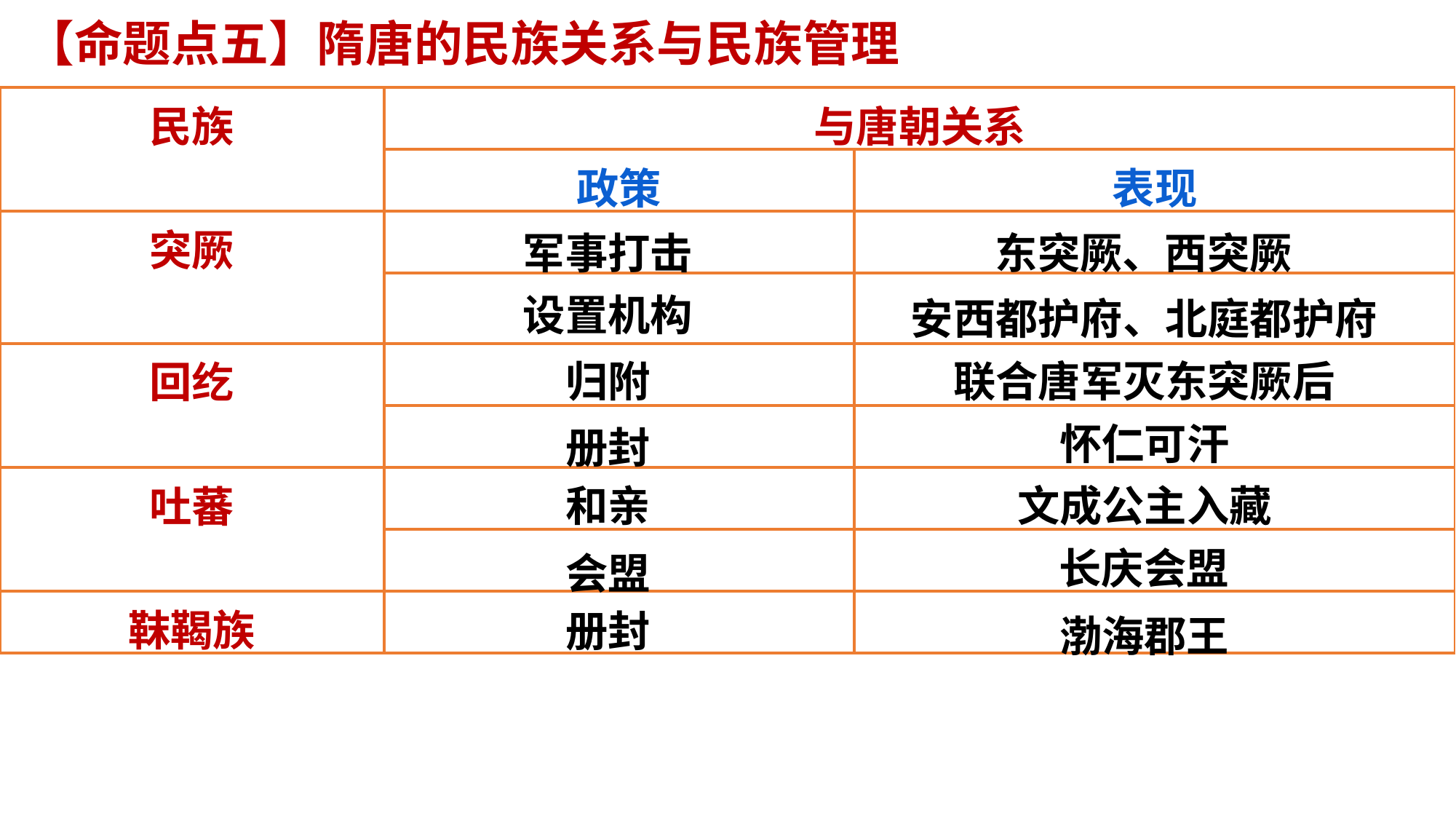

【命题点五】隋唐的民族关系与民族管理
| 民族 | 与唐朝关系 |  |
| --- | --- | --- |
|  | 政策 | 表现 |
| 突厥 |  |  |
|  |  |  |
| 回纥 |  |  |
|  |  |  |
| 吐蕃 |  |  |
|  |  |  |
| 靺鞨族 |  |  |
军事打击
东突厥、西突厥
设置机构
安西都护府、北庭都护府
联合唐军灭东突厥后
归附
怀仁可汗
册封
和亲
文成公主入藏
长庆会盟
会盟
册封
渤海郡王